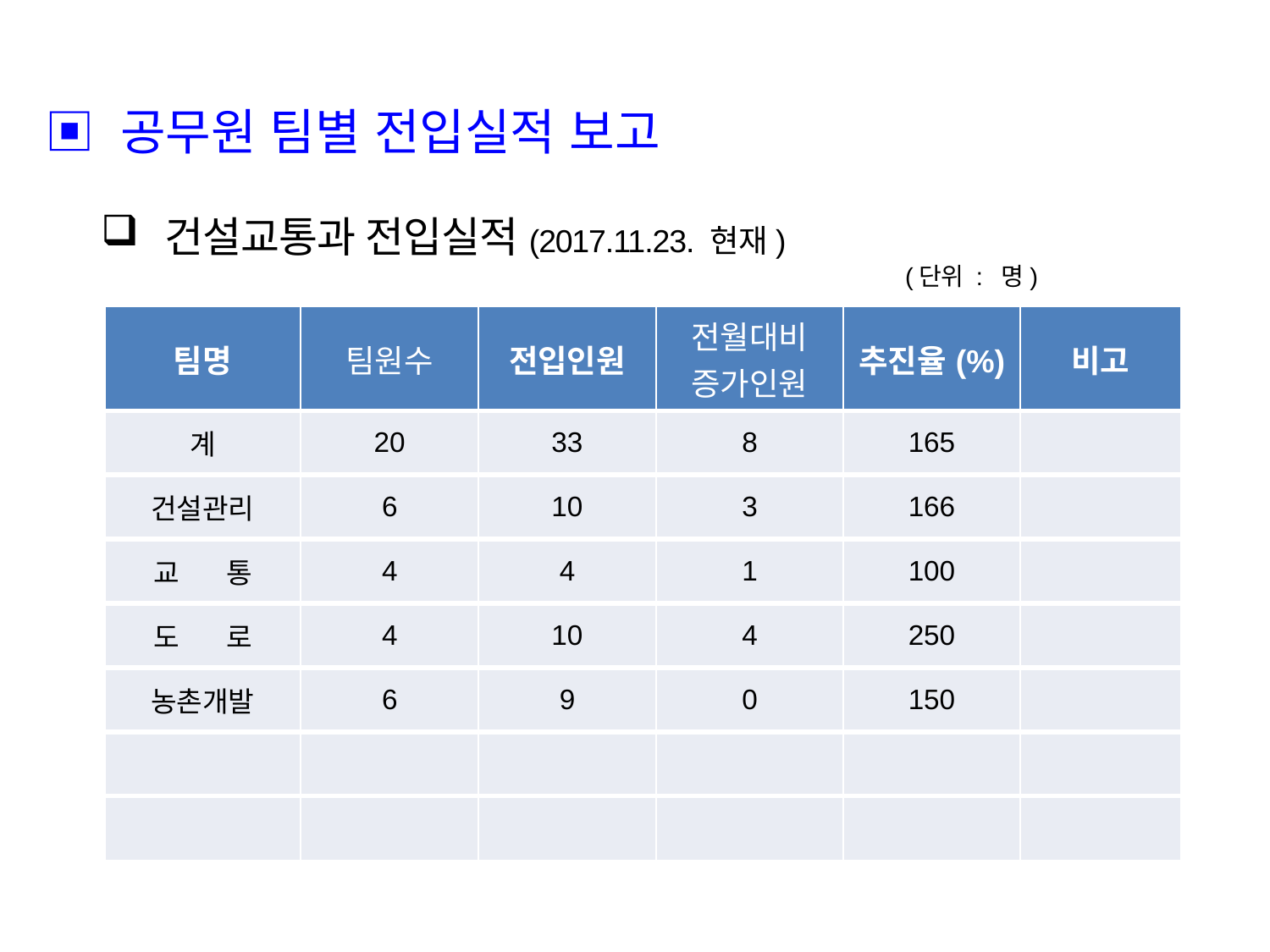

▣ 공무원 팀별 전입실적 보고
건설교통과 전입실적(2017.11.23. 현재)
                                                                                                                                    (단위 :  명)

| 팀명 | 팀원수 | 전입인원 | 전월대비 증가인원 | 추진율(%) | 비고 |
| --- | --- | --- | --- | --- | --- |
| 계 | 20 | 33 | 8 | 165 |  |
| 건설관리 | 6 | 10 | 3 | 166 |  |
| 교 통 | 4 | 4 | 1 | 100 |  |
| 도 로 | 4 | 10 | 4 | 250 |  |
| 농촌개발 | 6 | 9 | 0 | 150 |  |
|  |  |  |  |  |  |
|  |  |  |  |  |  |